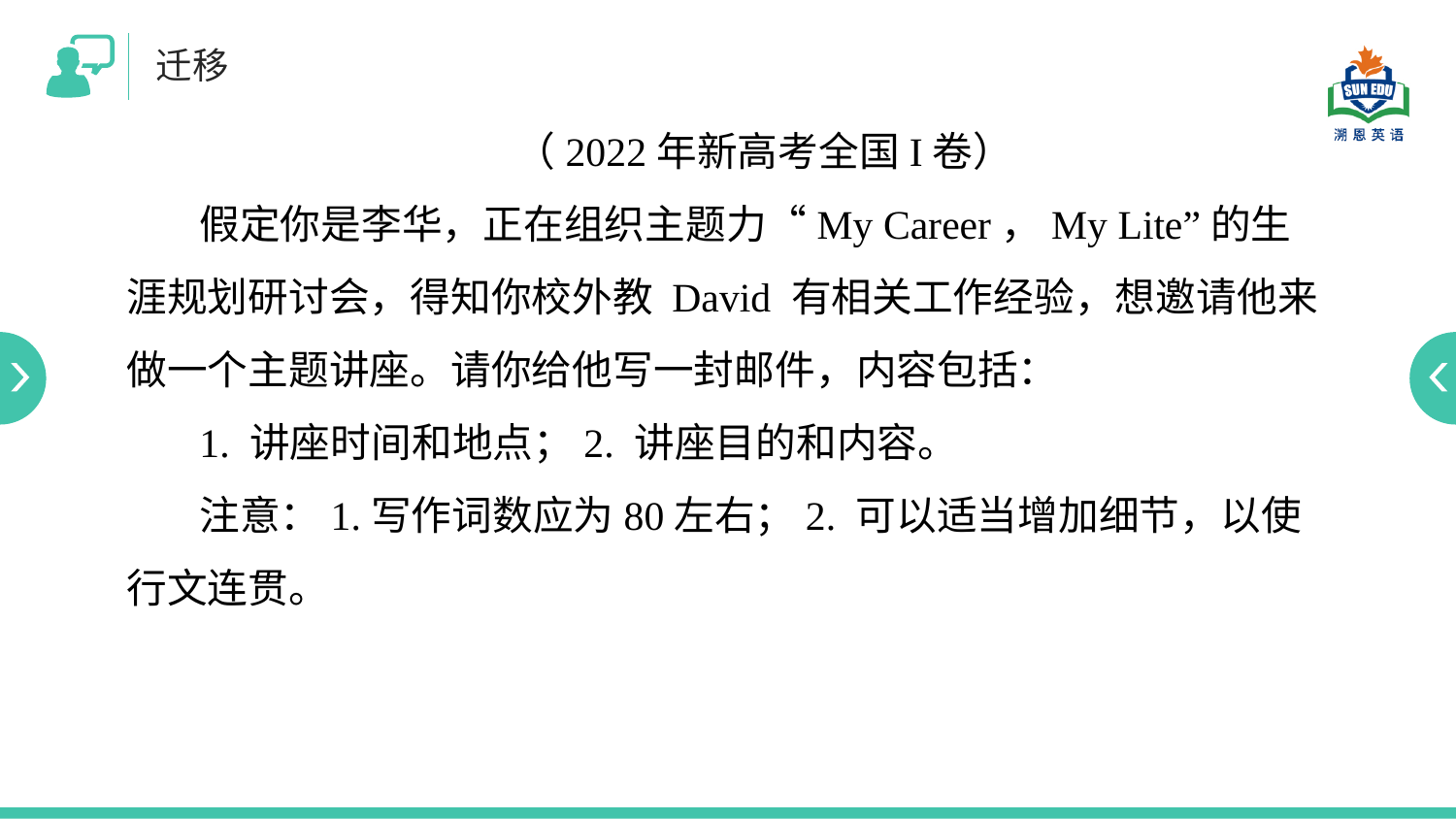

迁移
（2022年新高考全国I卷）
假定你是李华，正在组织主题力“My Career，My Lite”的生涯规划研讨会，得知你校外教 David 有相关工作经验，想邀请他来做一个主题讲座。请你给他写一封邮件，内容包括：
1. 讲座时间和地点；2. 讲座目的和内容。
注意：1.写作词数应为80左右；2. 可以适当增加细节，以使行文连贯。